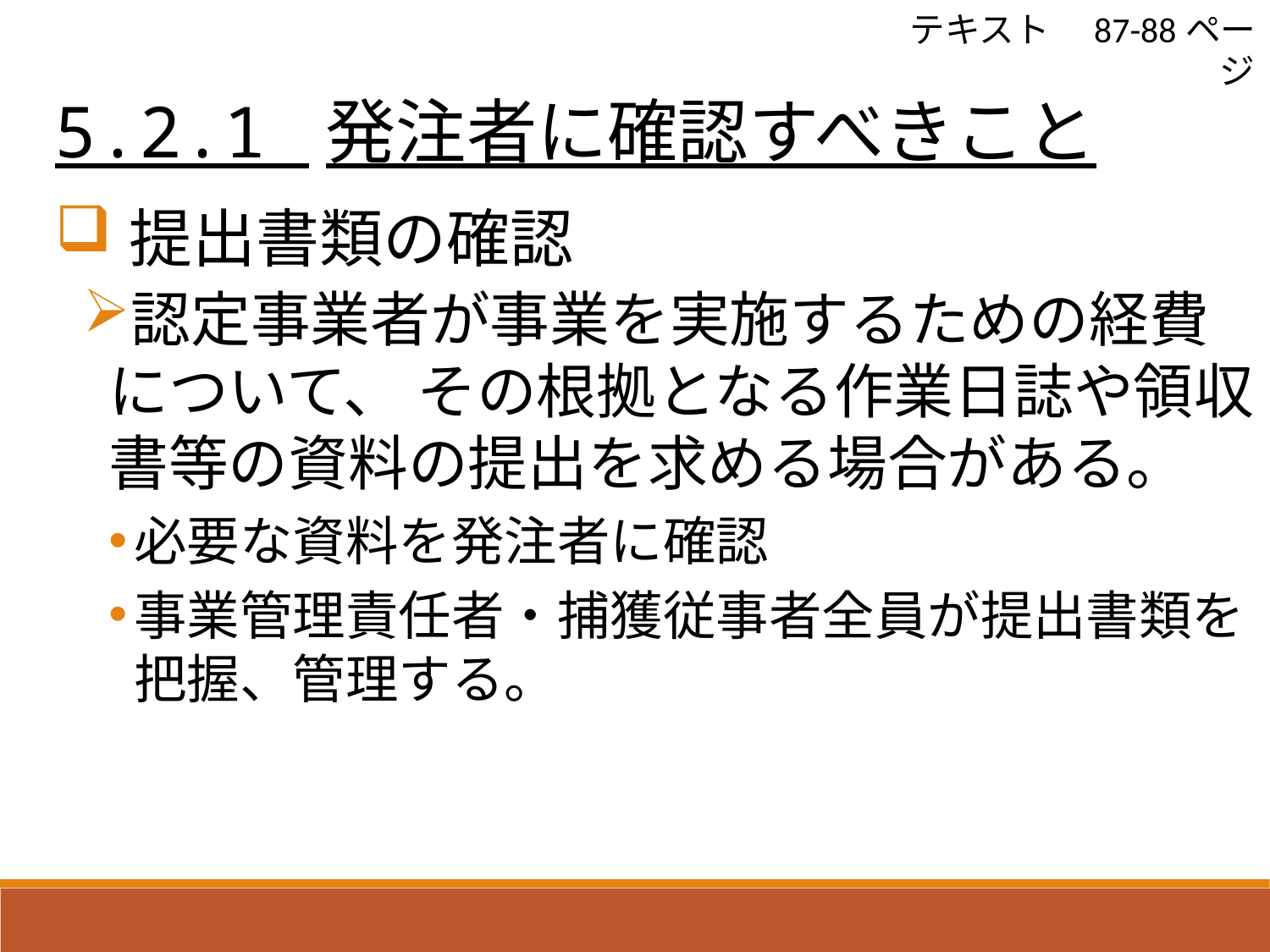

5.2.1 発注者に確認すべきこと
テキスト　87-88ページ
提出書類の確認
認定事業者が事業を実施するための経費について、 その根拠となる作業日誌や領収書等の資料の提出を求める場合がある。
必要な資料を発注者に確認
事業管理責任者・捕獲従事者全員が提出書類を把握、管理する。